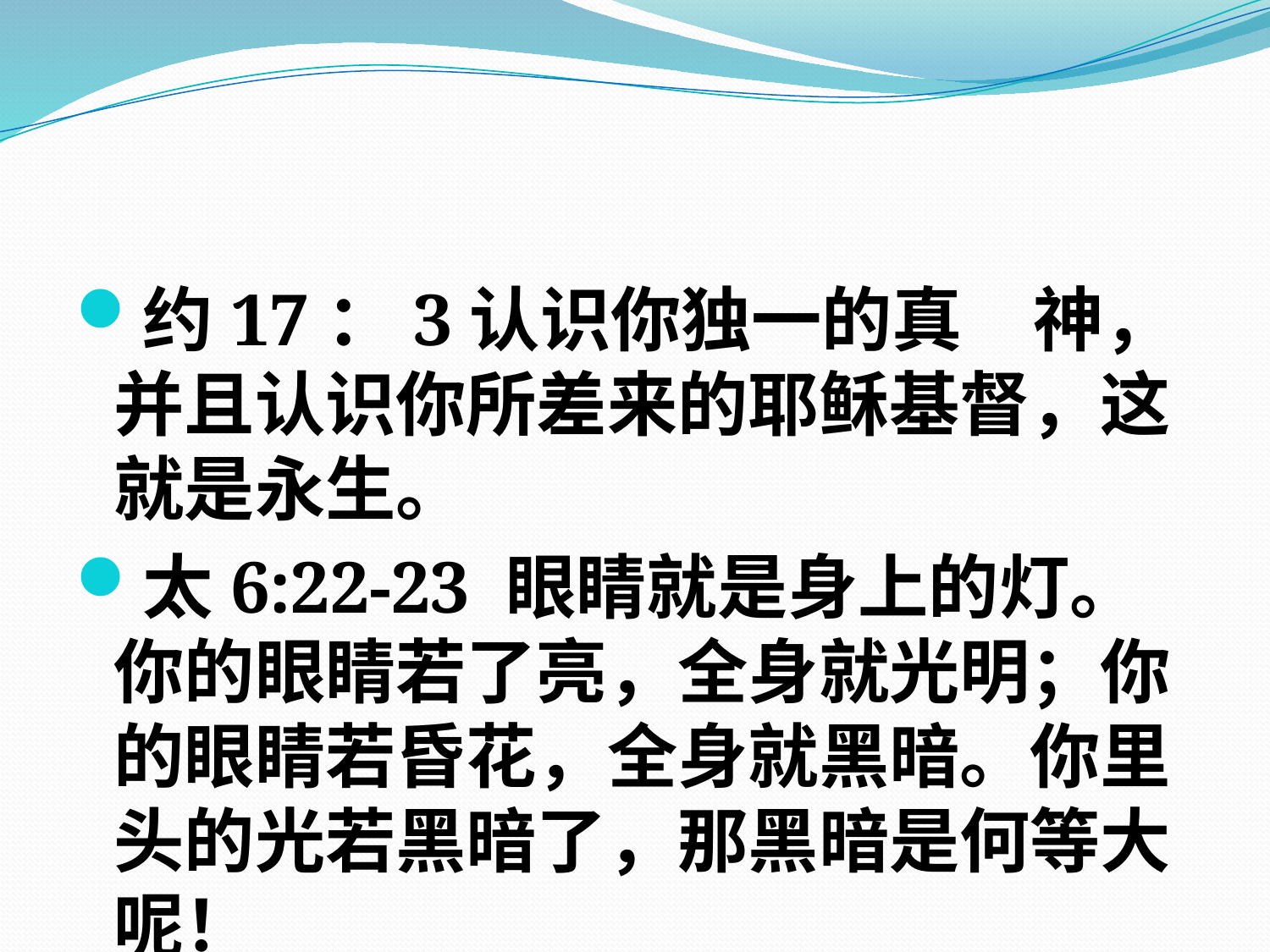

#
约17：3认识你独一的真　神，并且认识你所差来的耶稣基督，这就是永生。
太6:22-23 眼睛就是身上的灯。你的眼睛若了亮，全身就光明；你的眼睛若昏花，全身就黑暗。你里头的光若黑暗了，那黑暗是何等大呢！